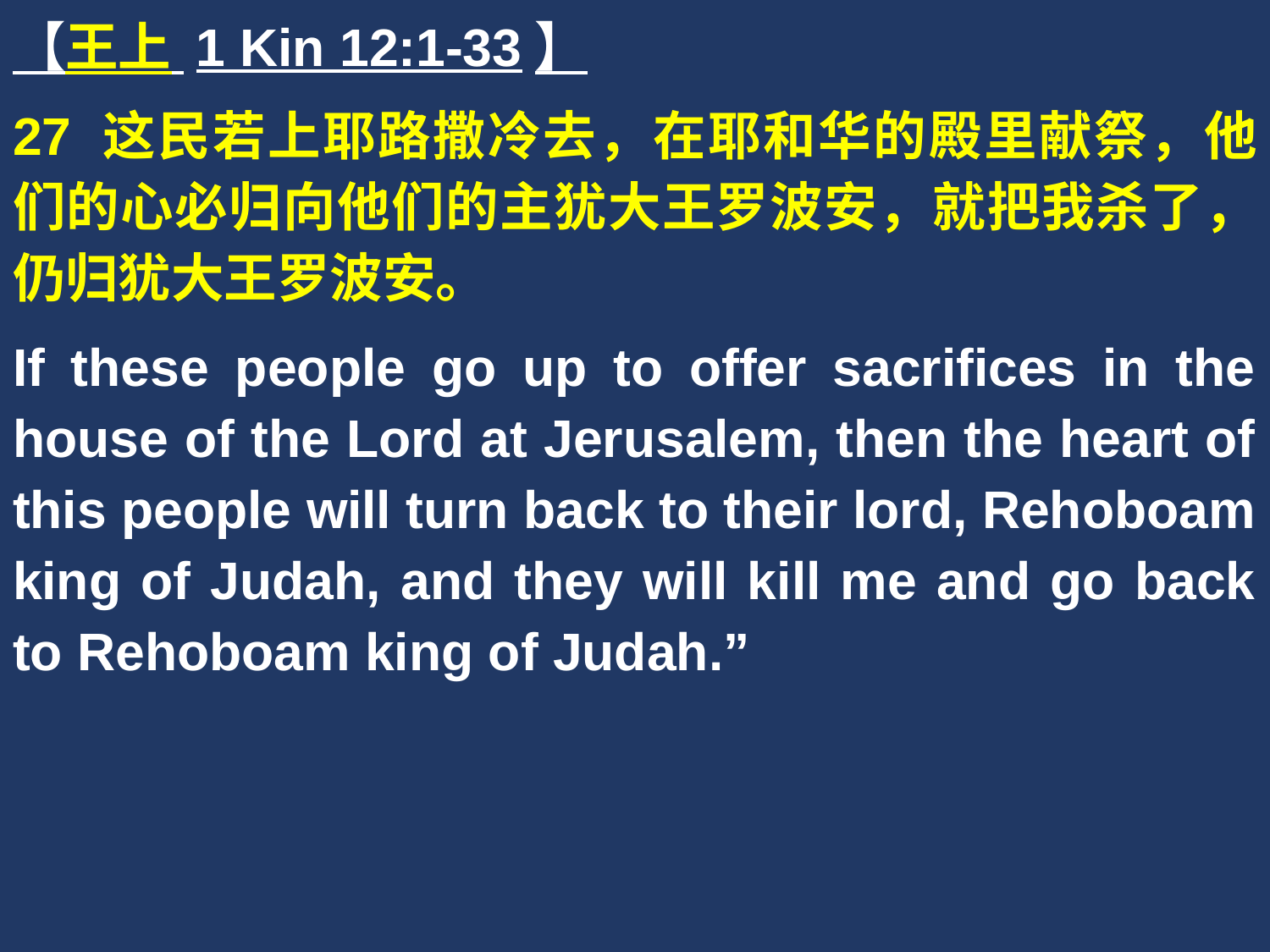

【王上 1 Kin 12:1-33】
27 这民若上耶路撒冷去，在耶和华的殿里献祭，他们的心必归向他们的主犹大王罗波安，就把我杀了，仍归犹大王罗波安。
If these people go up to offer sacrifices in the house of the Lord at Jerusalem, then the heart of this people will turn back to their lord, Rehoboam king of Judah, and they will kill me and go back to Rehoboam king of Judah.”